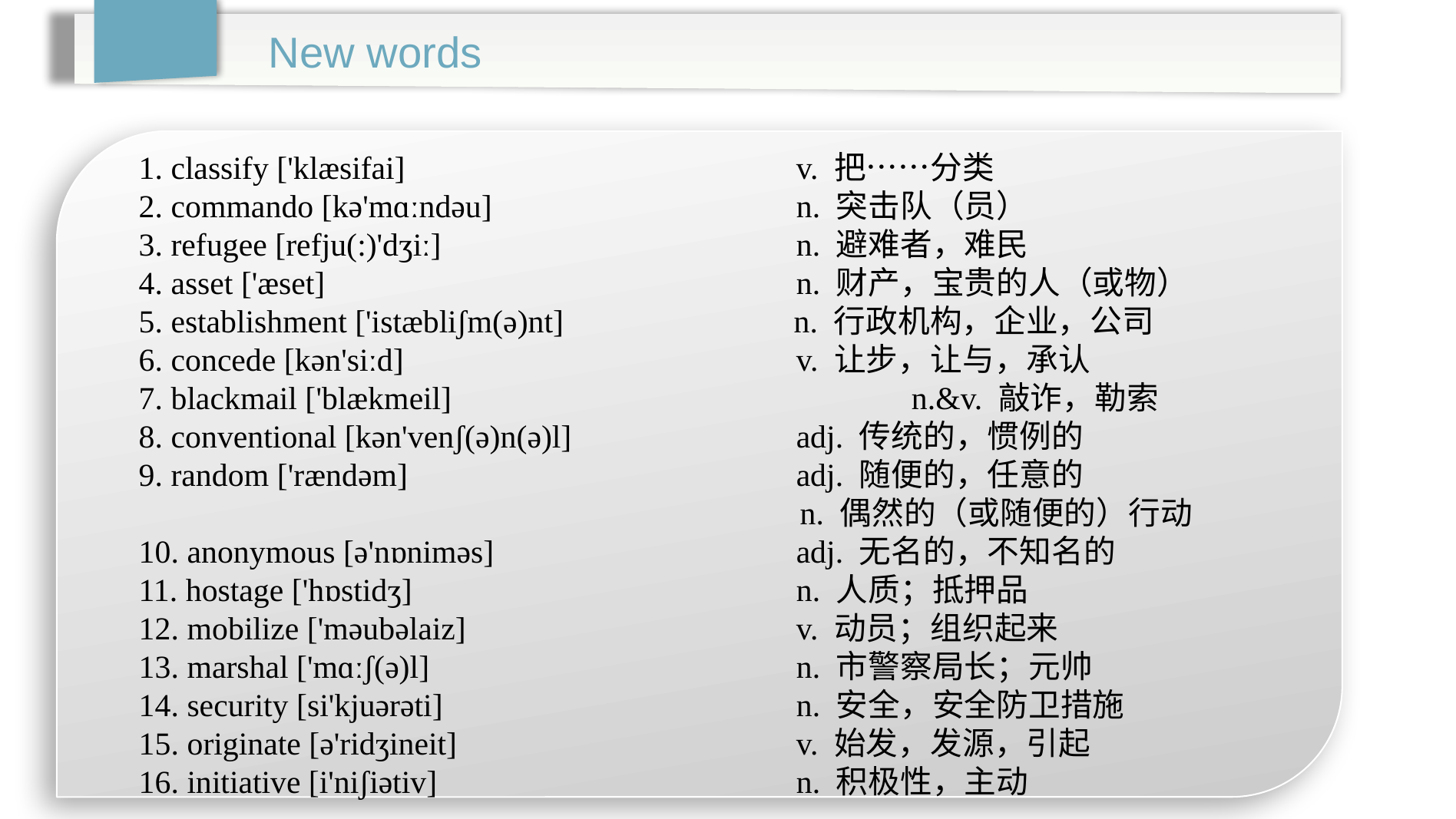

New words

1. classify ['klæsifai]				v. 把……分类
2. commando [kə'mɑːndəu]			n. 突击队（员）
3. refugee [refju(:)'dʒiː]				n. 避难者，难民
4. asset ['æset]					n. 财产，宝贵的人（或物）
5. establishment ['istæbliʃm(ə)nt]		              n. 行政机构，企业，公司
6. concede [kən'siːd]				v. 让步，让与，承认
7. blackmail ['blækmeil]				n.&v. 敲诈，勒索
8. conventional [kən'venʃ(ə)n(ə)l]		adj. 传统的，惯例的
9. random ['rændəm]				adj. 随便的，任意的
                                                                                  n. 偶然的（或随便的）行动
10. anonymous [ə'nɒniməs]			adj. 无名的，不知名的
11. hostage ['hɒstidʒ]				n. 人质；抵押品
12. mobilize ['məubəlaiz]			v. 动员；组织起来
13. marshal ['mɑːʃ(ə)l]				n. 市警察局长；元帅
14. security [si'kjuərəti]				n. 安全，安全防卫措施
15. originate [ə'ridʒineit]			v. 始发，发源，引起
16. initiative [i'niʃiətiv]				n. 积极性，主动